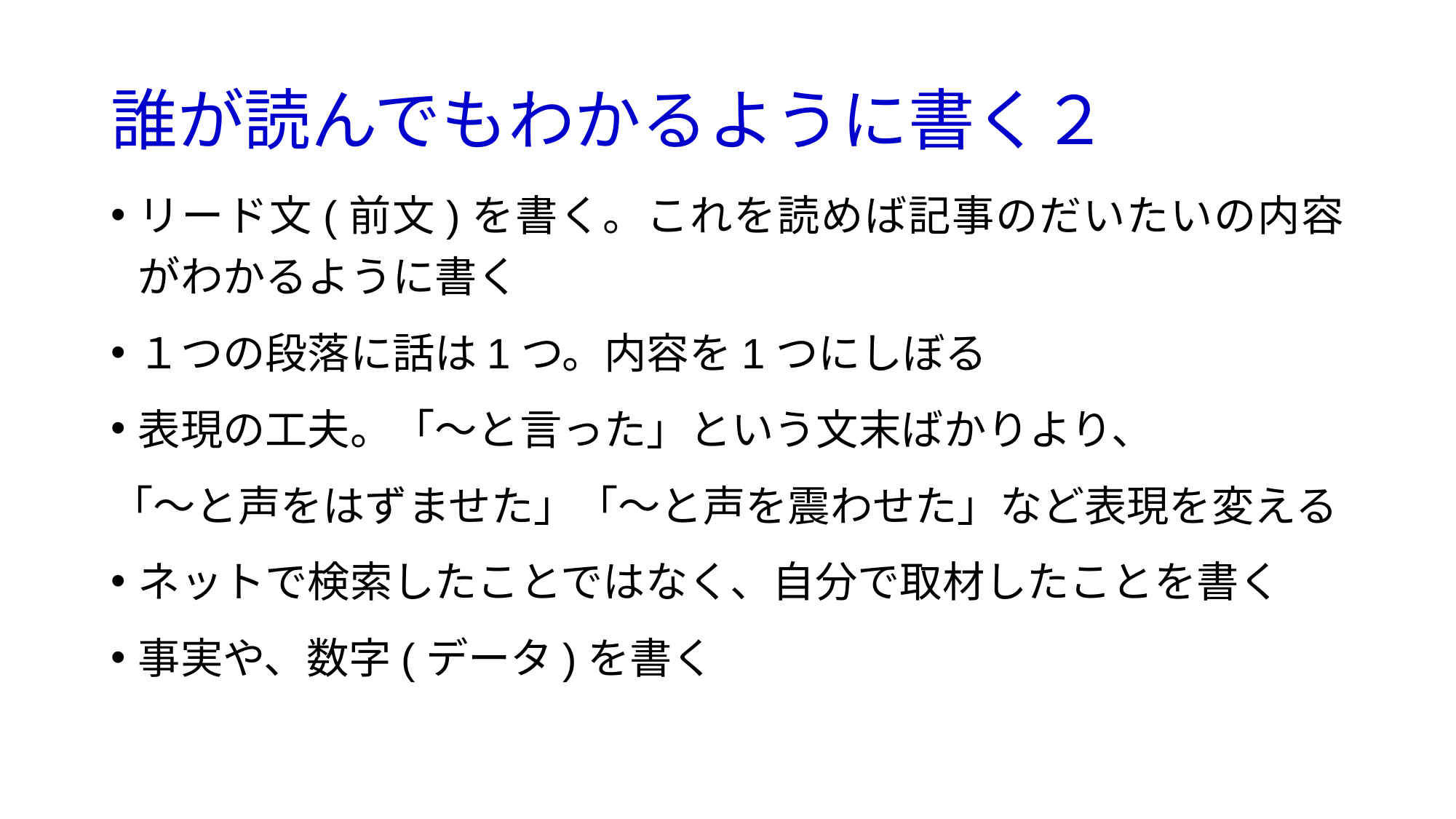

# 誰が読んでもわかるように書く２
リード文(前文)を書く。これを読めば記事のだいたいの内容がわかるように書く
１つの段落に話は1つ。内容を1つにしぼる
表現の工夫。「～と言った」という文末ばかりより、
「～と声をはずませた」「～と声を震わせた」など表現を変える
ネットで検索したことではなく、自分で取材したことを書く
事実や、数字(データ)を書く